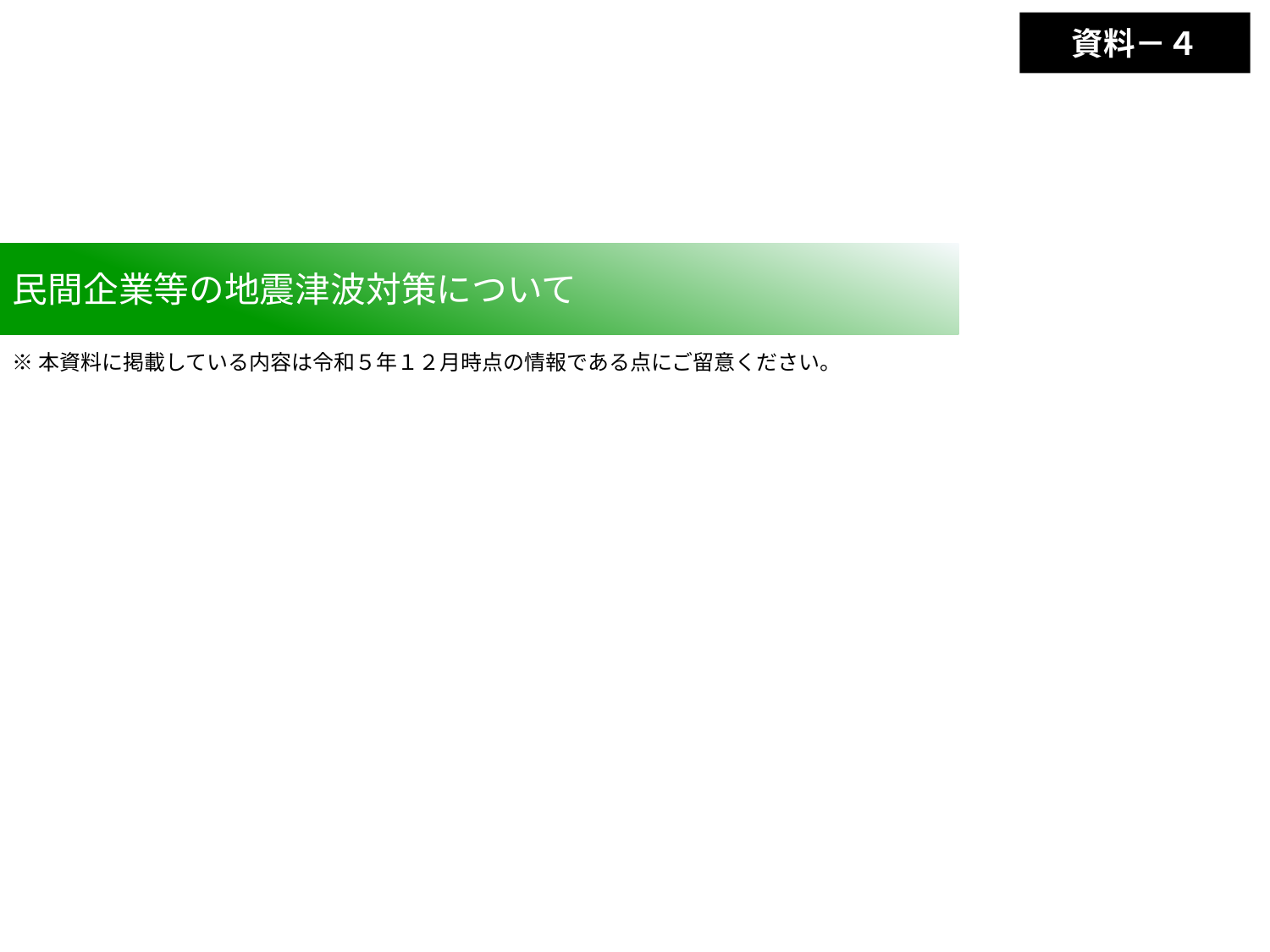

資料－４
民間企業等の地震津波対策について
※本資料に掲載している内容は令和５年１２月時点の情報である点にご留意ください。